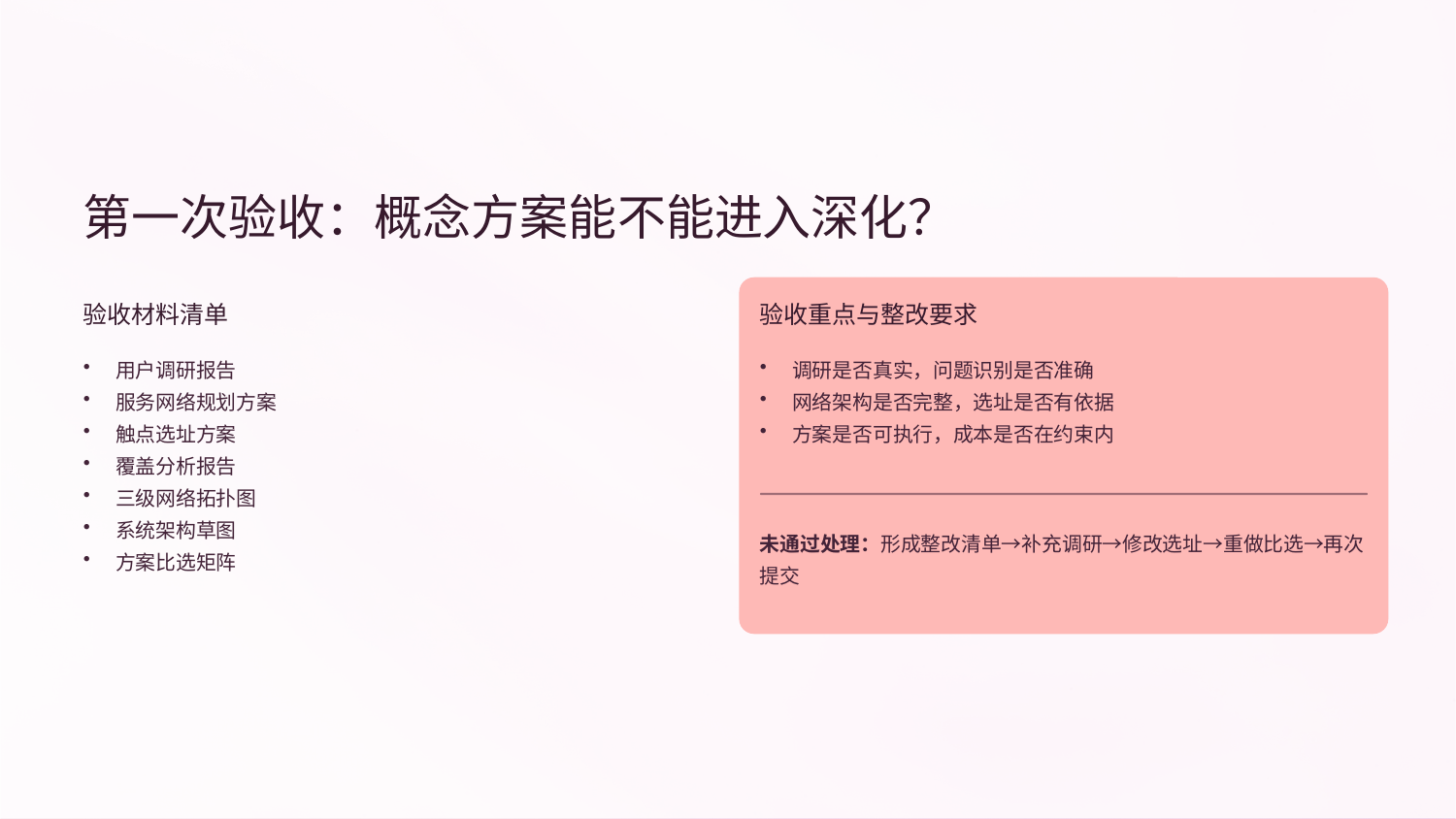

第一次验收：概念方案能不能进入深化？

验收材料清单
验收重点与整改要求
用户调研报告
服务网络规划方案
触点选址方案
覆盖分析报告
三级网络拓扑图
系统架构草图
方案比选矩阵
调研是否真实，问题识别是否准确
网络架构是否完整，选址是否有依据
方案是否可执行，成本是否在约束内

未通过处理：形成整改清单→补充调研→修改选址→重做比选→再次提交